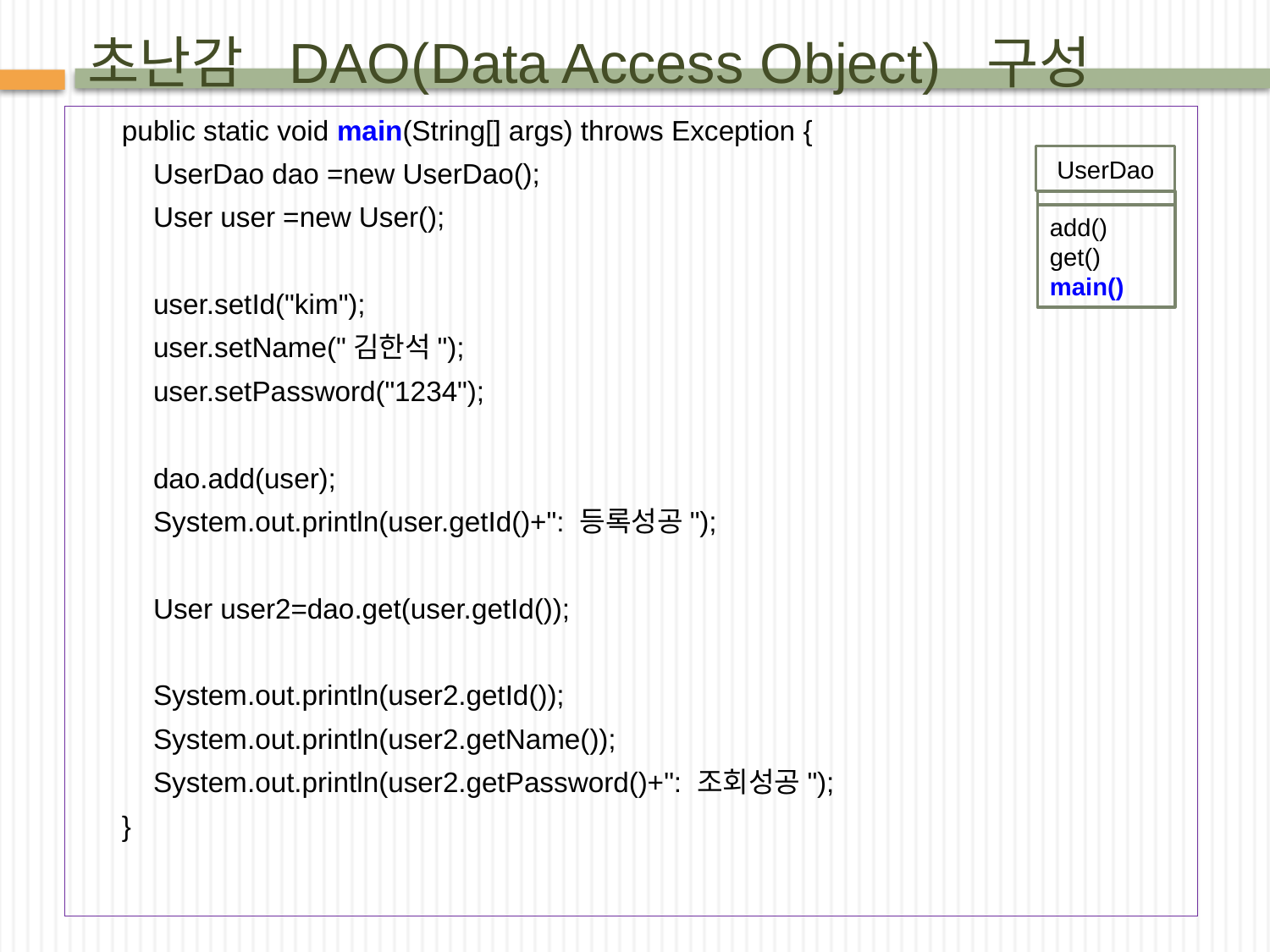

# 초난감  DAO(Data Access Object)  구성
public static void main(String[] args) throws Exception {
    UserDao dao =new UserDao();
    User user =new User();

    user.setId("kim");
    user.setName("김한석");
    user.setPassword("1234");

    dao.add(user);
    System.out.println(user.getId()+": 등록성공");

    User user2=dao.get(user.getId());

    System.out.println(user2.getId());
    System.out.println(user2.getName());
    System.out.println(user2.getPassword()+": 조회성공");
}
UserDao

add()
get()
main()